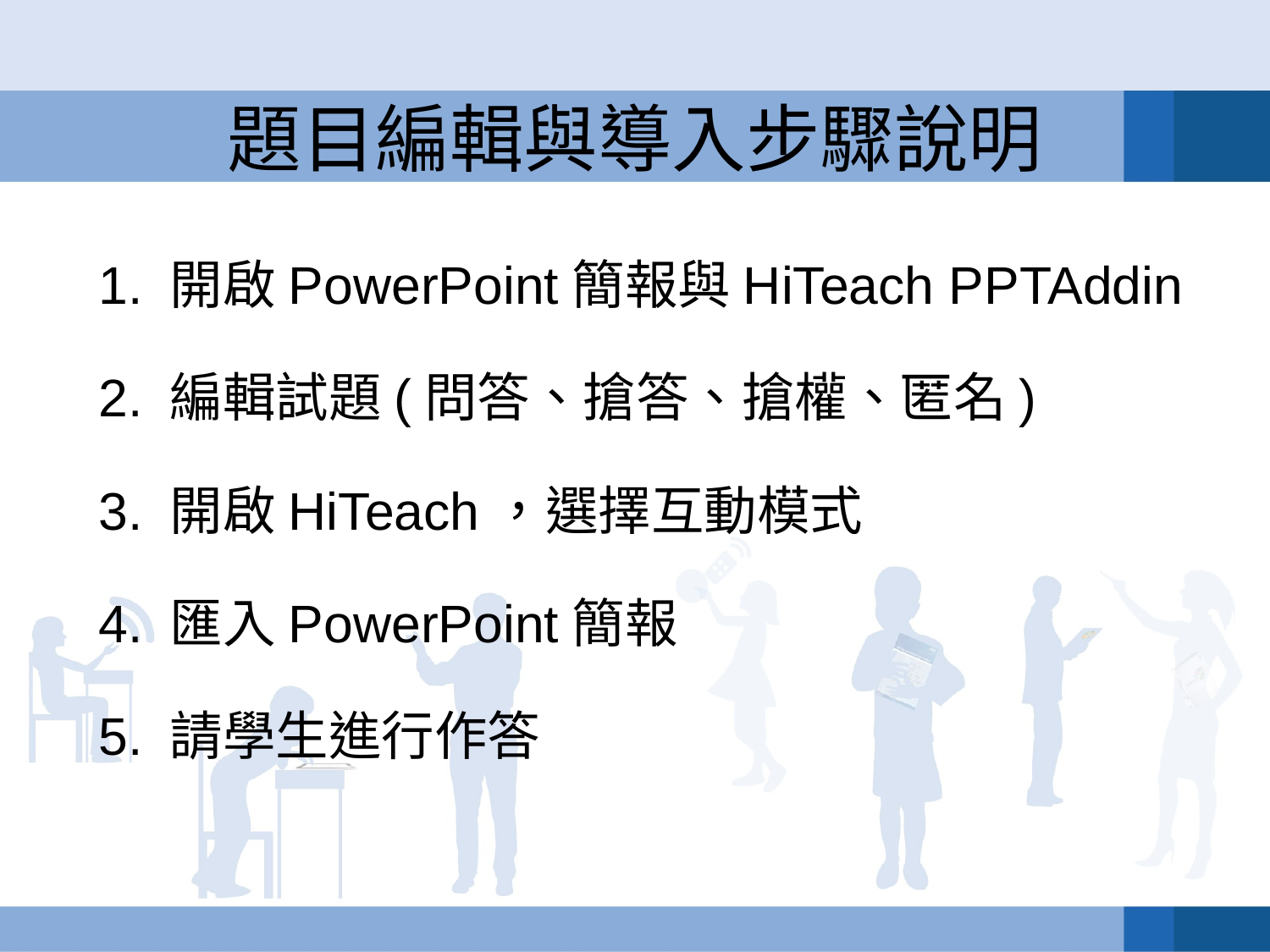

# 題目編輯與導入步驟說明
開啟PowerPoint簡報與HiTeach PPTAddin
編輯試題(問答、搶答、搶權、匿名)
開啟HiTeach，選擇互動模式
匯入PowerPoint簡報
請學生進行作答